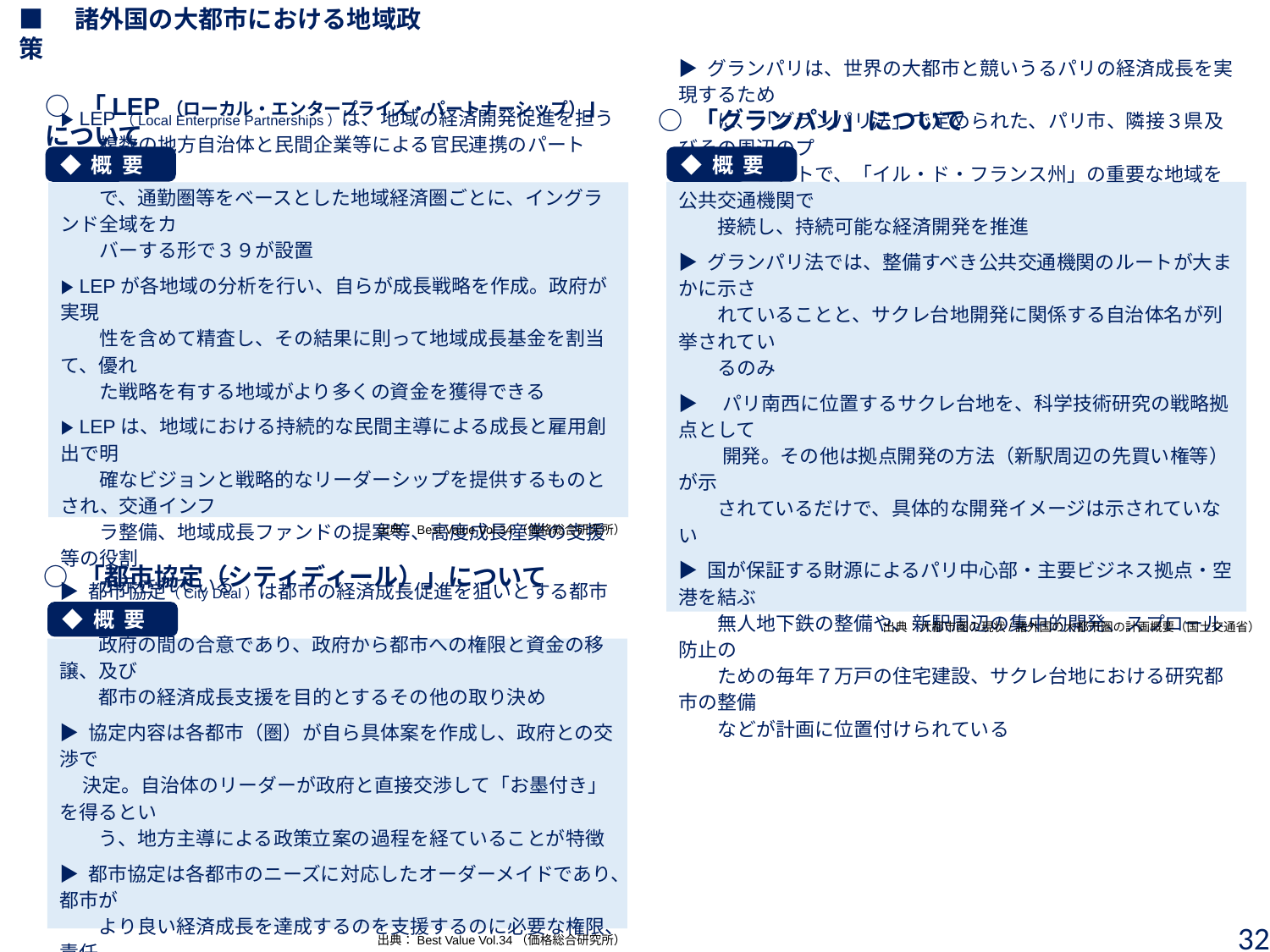

■　諸外国の大都市における地域政策
○ 「グランパリ」について
○ 「LEP（ローカル・エンタープライズ・パートナーシップ）」について
◆ 概  要

▶ LEP（Local Enterprise Partnerships）は、地域の経済開発促進を担う
　　複数の地方自治体と民間企業等による官民連携のパートナーシップ
　　で、通勤圏等をベースとした地域経済圏ごとに、イングランド全域をカ
　　バーする形で３９が設置

▶ LEPが各地域の分析を行い、自らが成長戦略を作成。政府が実現
　　性を含めて精査し、その結果に則って地域成長基金を割当て、優れ
　　た戦略を有する地域がより多くの資金を獲得できる

▶ LEPは、地域における持続的な民間主導による成長と雇用創出で明
　　確なビジョンと戦略的なリーダーシップを提供するものとされ、交通インフ
　　ラ整備、地域成長ファンドの提案等、高度成長産業の支援等の役割
　　が示されている
◆ 概  要
▶ グランパリは、世界の大都市と競いうるパリの経済成長を実現するため
　　に、「グランパリ法」で定められた、パリ市、隣接３県及びその周辺のプ
　　ロジェクトで、「イル・ド・フランス州」の重要な地域を公共交通機関で
　　接続し、持続可能な経済開発を推進

▶ グランパリ法では、整備すべき公共交通機関のルートが大まかに示さ
　　れていることと、サクレ台地開発に関係する自治体名が列挙されてい
　　るのみ

▶　パリ南西に位置するサクレ台地を、科学技術研究の戦略拠点として
　　 開発。その他は拠点開発の方法（新駅周辺の先買い権等）が示
　　されているだけで、具体的な開発イメージは示されていない

▶ 国が保証する財源によるパリ中心部・主要ビジネス拠点・空港を結ぶ
　　無人地下鉄の整備や、新駅周辺の集中的開発、スプロール防止の
　　ための毎年７万戸の住宅建設、サクレ台地における研究都市の整備
　　などが計画に位置付けられている
出典：Best Value Vol.34（価格総合研究所）
○ 「都市協定（シティディール）」について
◆ 概  要
出典：大都市圏の現状/諸外国の大都市圏の計画概要（国土交通省）

▶ 都市協定（City Deal）は都市の経済成長促進を狙いとする都市と
　　政府の間の合意であり、政府から都市への権限と資金の移譲、及び
　　都市の経済成長支援を目的とするその他の取り決め

▶ 協定内容は各都市（圏）が自ら具体案を作成し、政府との交渉で
    決定。自治体のリーダーが政府と直接交渉して「お墨付き」を得るとい
　　う、地方主導による政策立案の過程を経ていることが特徴

▶ 都市協定は各都市のニーズに対応したオーダーメイドであり、都市が
　　より良い経済成長を達成するのを支援するのに必要な権限、責任、
　　柔軟性、自由度を付与するものとなっている
32
出典：Best Value Vol.34（価格総合研究所）